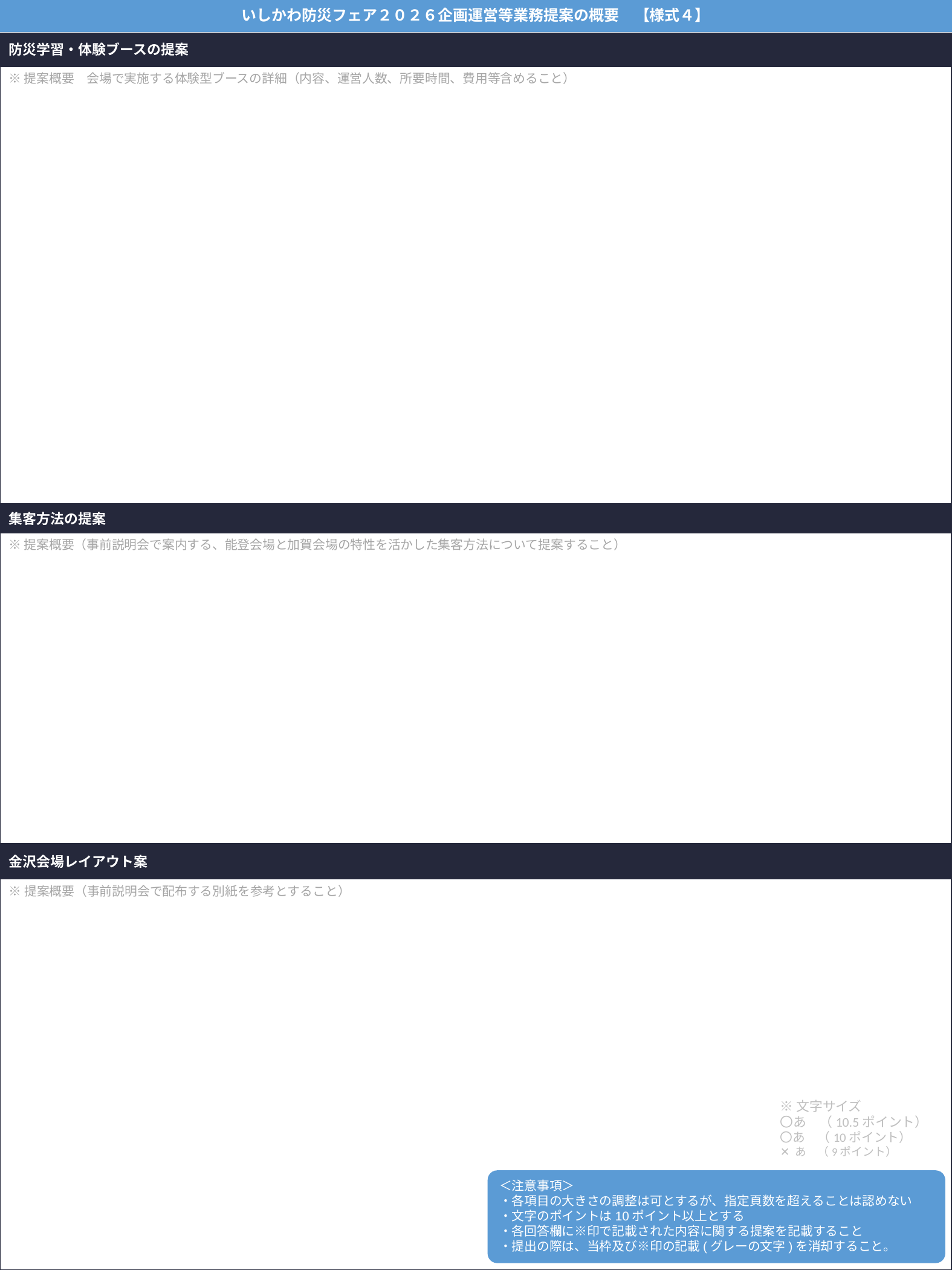

# いしかわ防災フェア２０２６企画運営等業務提案の概要　【様式４】
防災学習・体験ブースの提案
※提案概要　会場で実施する体験型ブースの詳細（内容、運営人数、所要時間、費用等含めること）
集客方法の提案
※提案概要（事前説明会で案内する、能登会場と加賀会場の特性を活かした集客方法について提案すること）
金沢会場レイアウト案

※提案概要（事前説明会で配布する別紙を参考とすること）
※文字サイズ
〇あ　（10.5ポイント）
〇あ　（10ポイント）
✕ あ　（9ポイント）
＜注意事項＞
・各項目の大きさの調整は可とするが、指定頁数を超えることは認めない
・文字のポイントは10ポイント以上とする
・各回答欄に※印で記載された内容に関する提案を記載すること
・提出の際は、当枠及び※印の記載(グレーの文字)を消却すること。